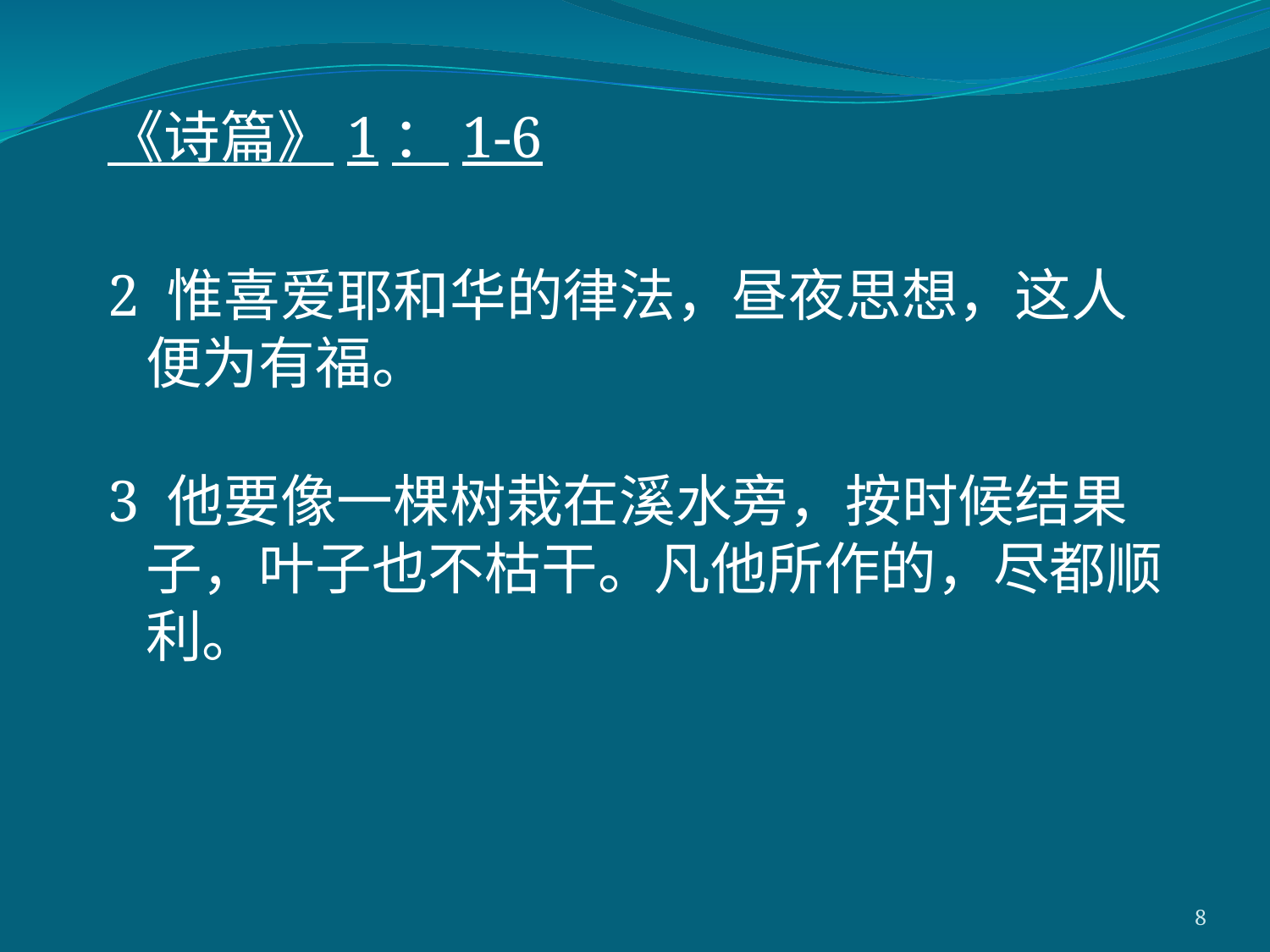

《诗篇》1：1-6

2 惟喜爱耶和华的律法，昼夜思想，这人便为有福。

3 他要像一棵树栽在溪水旁，按时候结果子，叶子也不枯干。凡他所作的，尽都顺利。

8